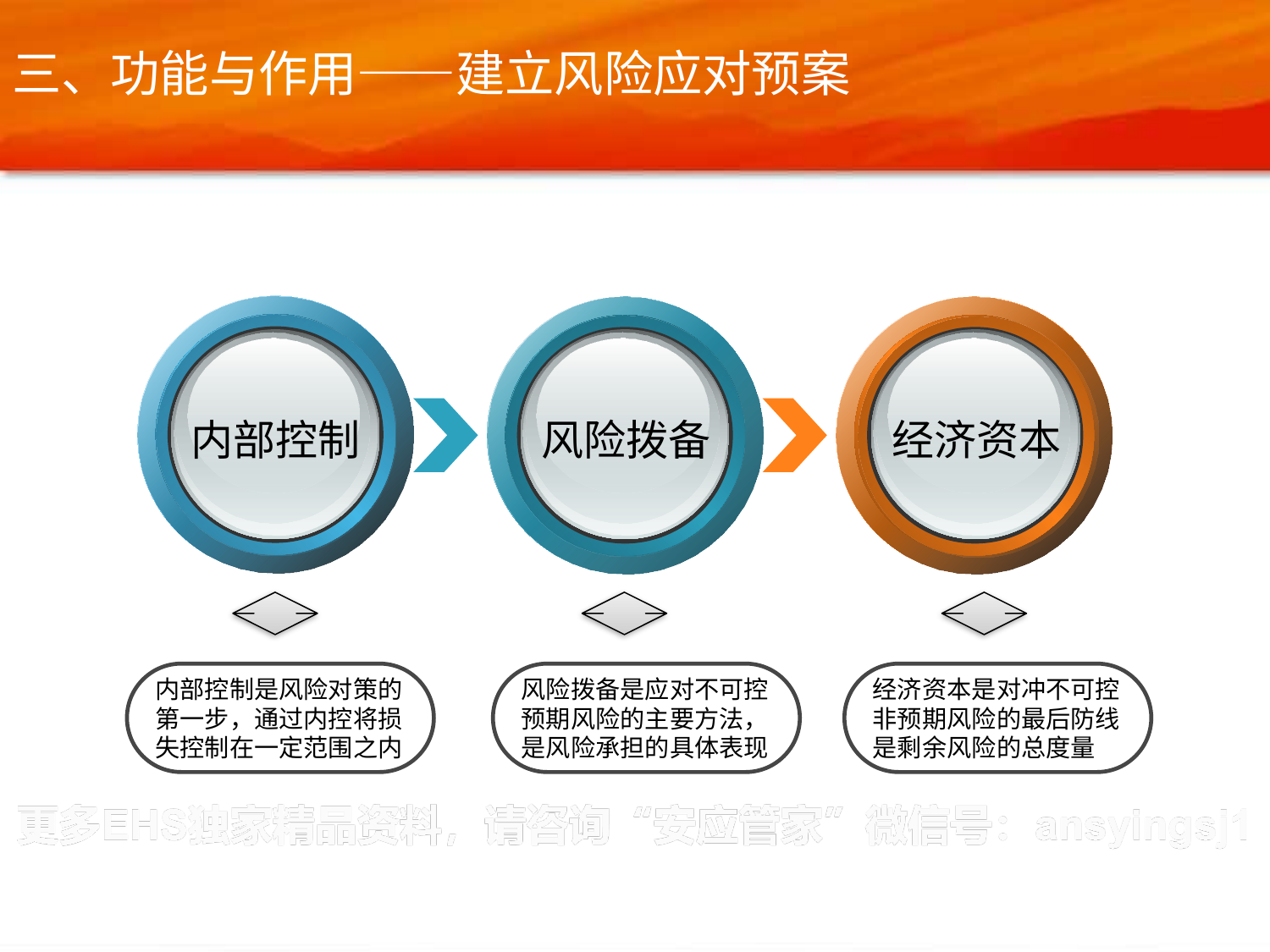

三、功能与作用——建立风险应对预案

内部控制
风险拨备
经济资本

内部控制是风险对策的
第一步，通过内控将损
失控制在一定范围之内
风险拨备是应对不可控
预期风险的主要方法，
是风险承担的具体表现
经济资本是对冲不可控
非预期风险的最后防线
是剩余风险的总度量